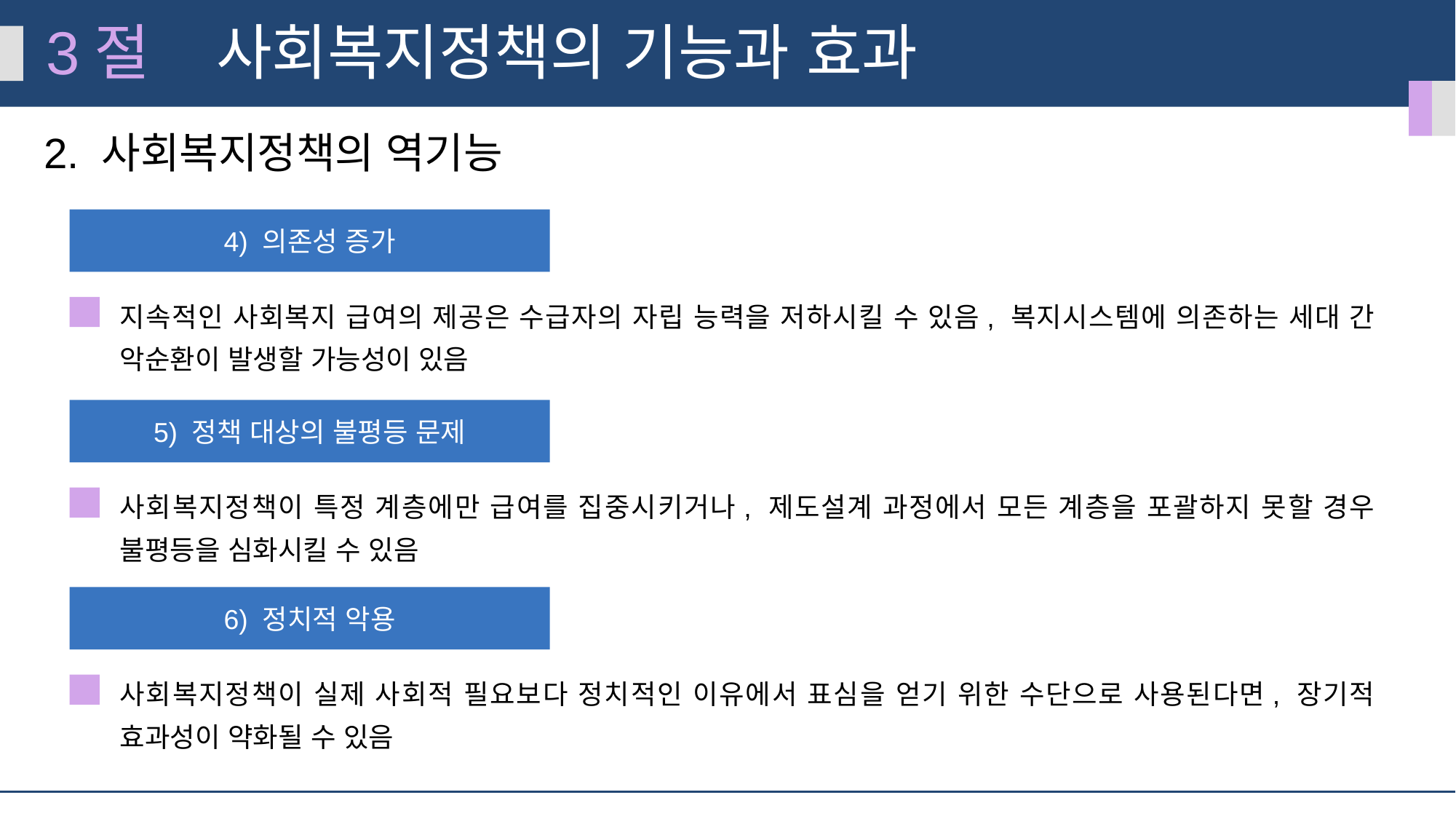

3절
사회복지정책의 기능과 효과
2. 사회복지정책의 역기능
4) 의존성 증가
지속적인 사회복지 급여의 제공은 수급자의 자립 능력을 저하시킬 수 있음, 복지시스템에 의존하는 세대 간 악순환이 발생할 가능성이 있음

5) 정책 대상의 불평등 문제
사회복지정책이 특정 계층에만 급여를 집중시키거나, 제도설계 과정에서 모든 계층을 포괄하지 못할 경우 불평등을 심화시킬 수 있음

6) 정치적 악용
사회복지정책이 실제 사회적 필요보다 정치적인 이유에서 표심을 얻기 위한 수단으로 사용된다면, 장기적 효과성이 약화될 수 있음